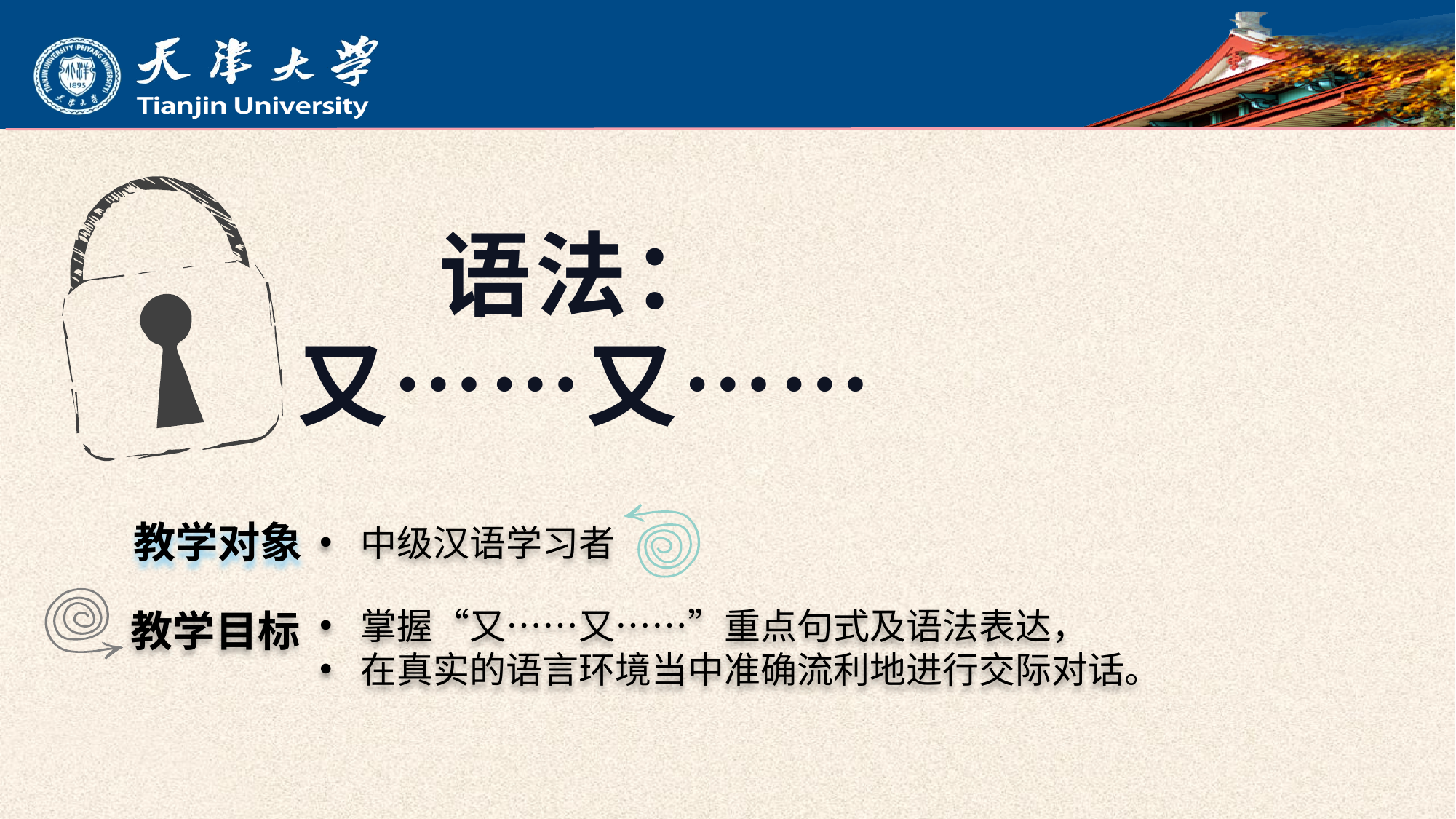

# 语法： 又……又……

教学对象
中级汉语学习者
教学目标
掌握“又……又……”重点句式及语法表达，
在真实的语言环境当中准确流利地进行交际对话。